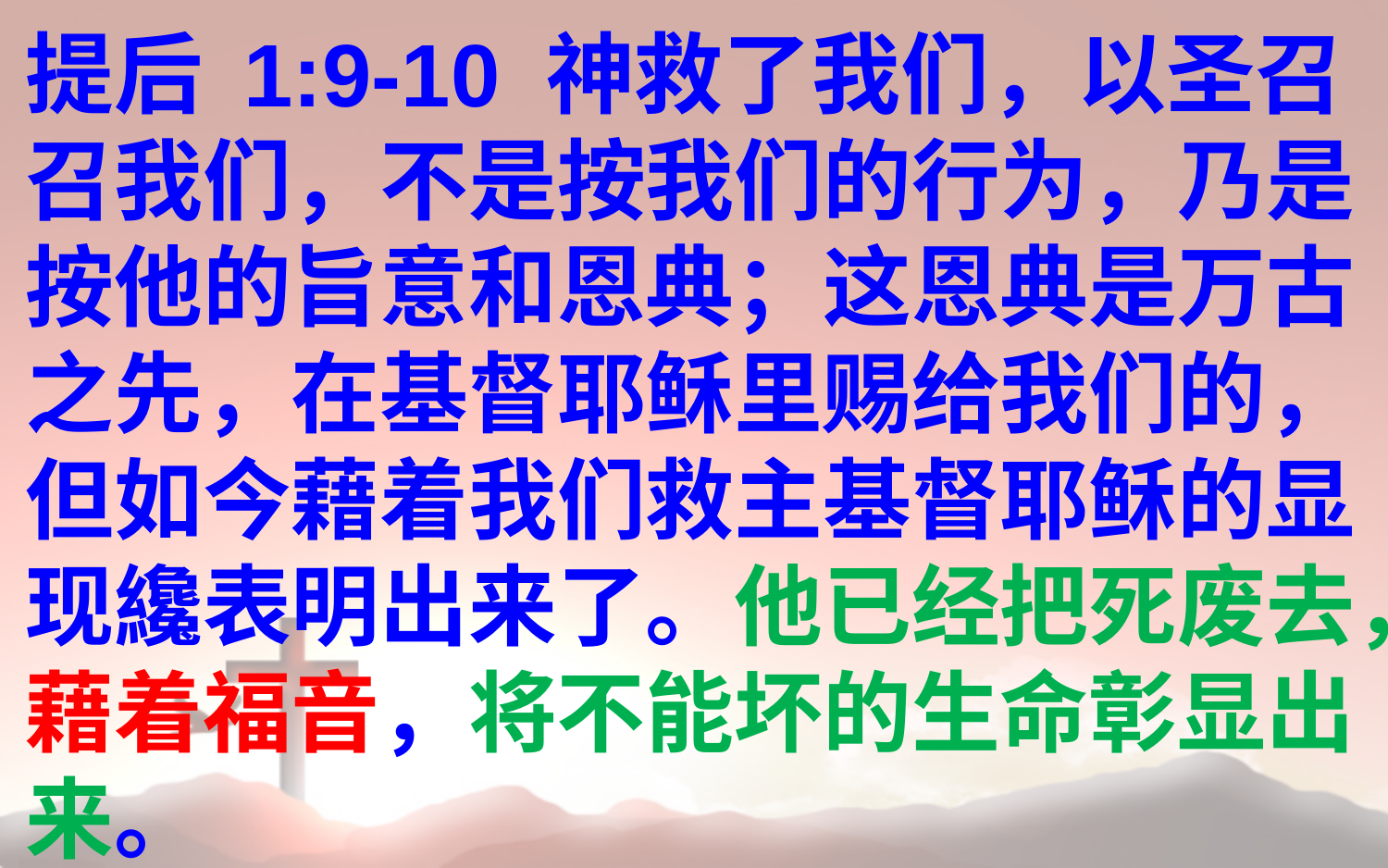

提后 1:9-10 神救了我们，以圣召召我们，不是按我们的行为，乃是按他的旨意和恩典；这恩典是万古之先，在基督耶稣里赐给我们的， 但如今藉着我们救主基督耶稣的显现纔表明出来了。他已经把死废去，藉着福音，将不能坏的生命彰显出来。